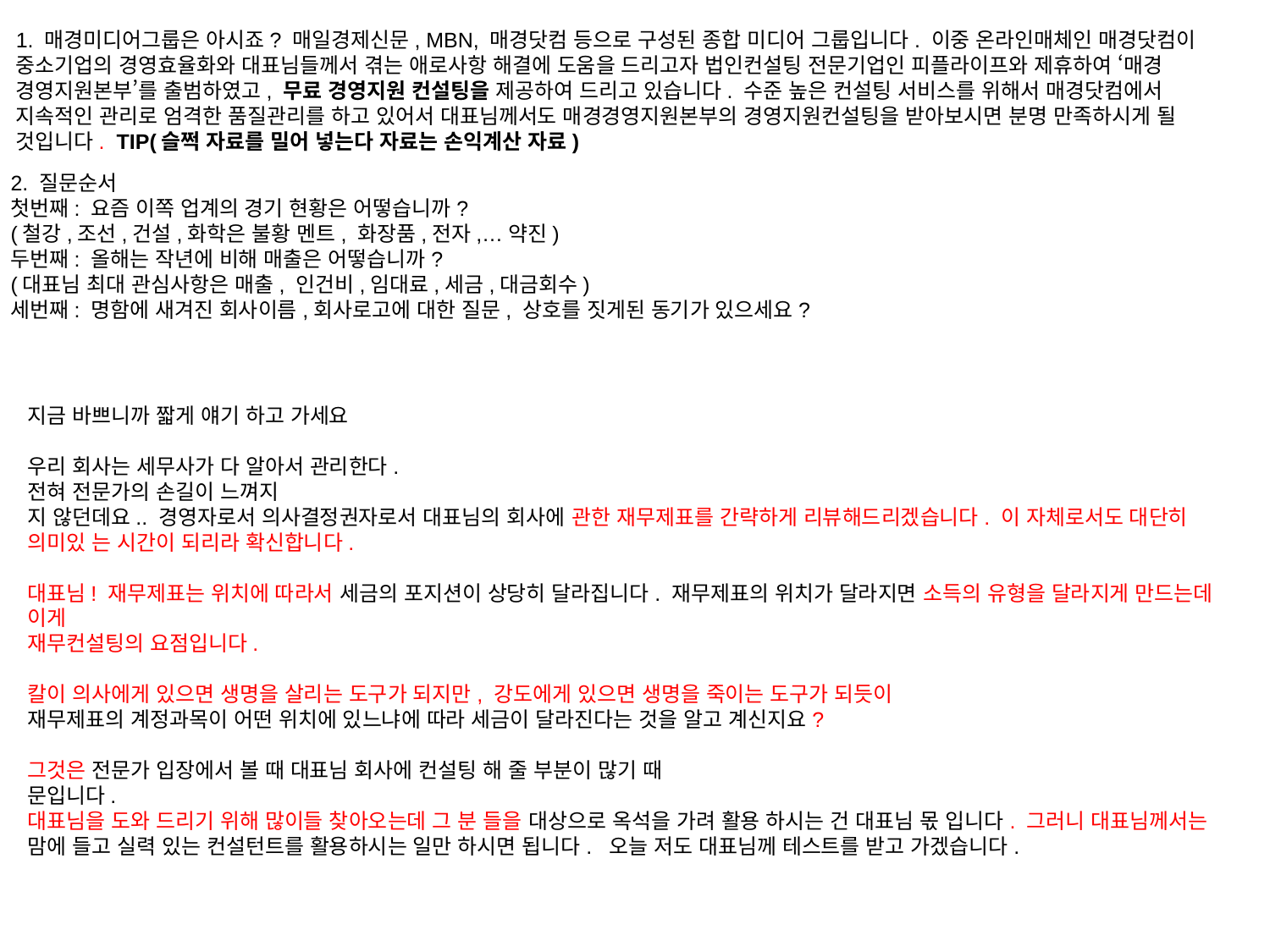

1. 매경미디어그룹은 아시죠? 매일경제신문, MBN, 매경닷컴 등으로 구성된 종합 미디어 그룹입니다. 이중 온라인매체인 매경닷컴이 중소기업의 경영효율화와 대표님들께서 겪는 애로사항 해결에 도움을 드리고자 법인컨설팅 전문기업인 피플라이프와 제휴하여 ‘매경 경영지원본부’를 출범하였고, 무료 경영지원 컨설팅을 제공하여 드리고 있습니다. 수준 높은 컨설팅 서비스를 위해서 매경닷컴에서 지속적인 관리로 엄격한 품질관리를 하고 있어서 대표님께서도 매경경영지원본부의 경영지원컨설팅을 받아보시면 분명 만족하시게 될 것입니다.  TIP(슬쩍 자료를 밀어 넣는다 자료는 손익계산 자료)
2. 질문순서
첫번째: 요즘 이쪽 업계의 경기 현황은 어떻습니까?
(철강,조선,건설,화학은 불황 멘트, 화장품,전자,…약진)
두번째: 올해는 작년에 비해 매출은 어떻습니까?
(대표님 최대 관심사항은 매출, 인건비,임대료,세금,대금회수)
세번째: 명함에 새겨진 회사이름,회사로고에 대한 질문, 상호를 짓게된 동기가 있으세요?
지금 바쁘니까 짧게 얘기 하고 가세요

우리 회사는 세무사가 다 알아서 관리한다.
전혀 전문가의 손길이 느껴지
지 않던데요.. 경영자로서 의사결정권자로서 대표님의 회사에 관한 재무제표를 간략하게 리뷰해드리겠습니다. 이 자체로서도 대단히 의미있 는 시간이 되리라 확신합니다.

대표님! 재무제표는 위치에 따라서 세금의 포지션이 상당히 달라집니다. 재무제표의 위치가 달라지면 소득의 유형을 달라지게 만드는데 이게
재무컨설팅의 요점입니다.

칼이 의사에게 있으면 생명을 살리는 도구가 되지만, 강도에게 있으면 생명을 죽이는 도구가 되듯이
재무제표의 계정과목이 어떤 위치에 있느냐에 따라 세금이 달라진다는 것을 알고 계신지요?

그것은 전문가 입장에서 볼 때 대표님 회사에 컨설팅 해 줄 부분이 많기 때
문입니다.
대표님을 도와 드리기 위해 많이들 찾아오는데 그 분 들을 대상으로 옥석을 가려 활용 하시는 건 대표님 몫 입니다. 그러니 대표님께서는
맘에 들고 실력 있는 컨설턴트를 활용하시는 일만 하시면 됩니다.  오늘 저도 대표님께 테스트를 받고 가겠습니다.